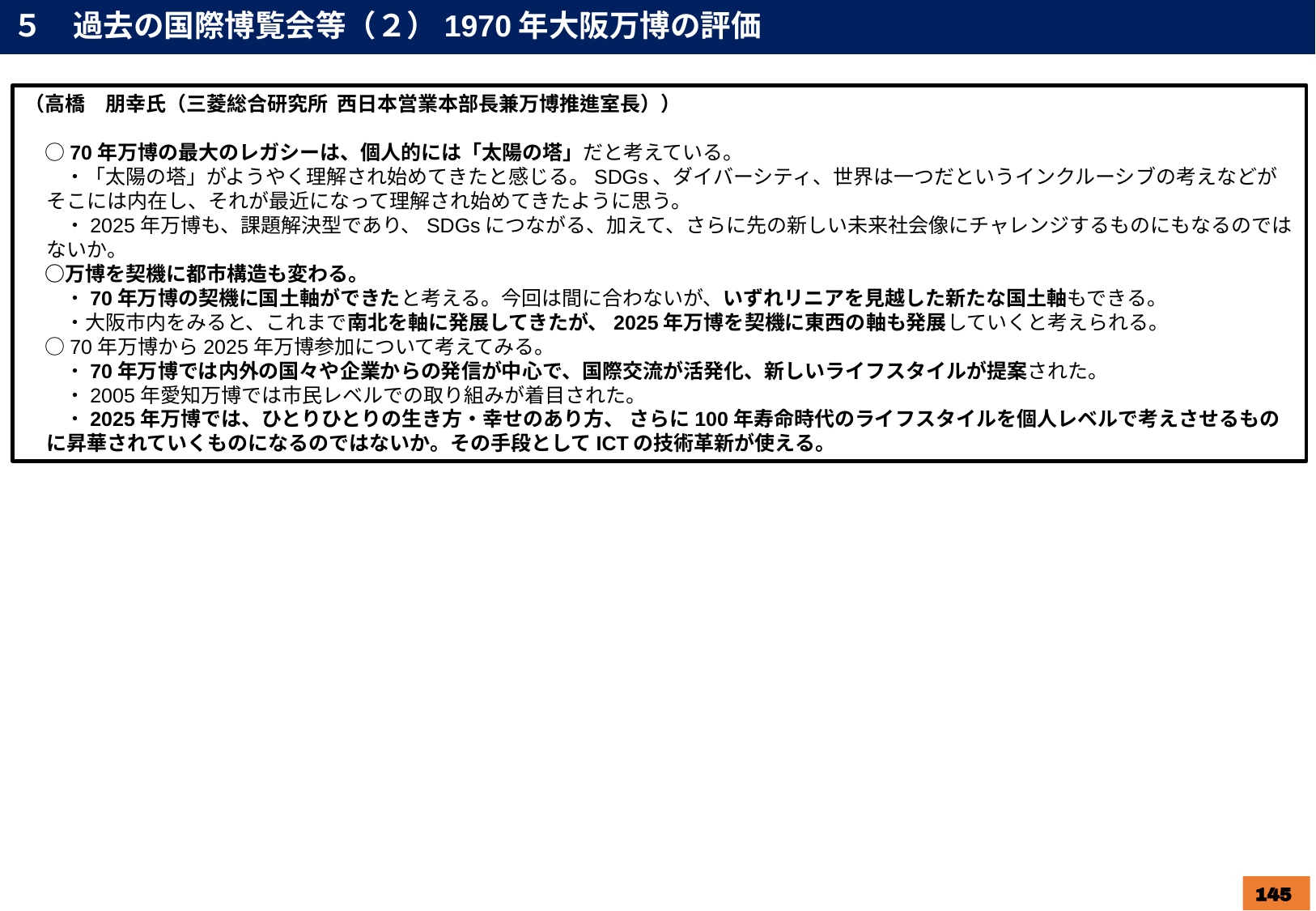

５　過去の国際博覧会等（２）1970年大阪万博の評価
（高橋　朋幸氏（三菱総合研究所  西日本営業本部長兼万博推進室長））

　○70年万博の最大のレガシーは、個人的には「太陽の塔」だと考えている。
　　・「太陽の塔」がようやく理解され始めてきたと感じる。SDGs、ダイバーシティ、世界は一つだというインクルーシブの考えなどがそこには内在し、それが最近になって理解され始めてきたように思う。
　　・2025年万博も、課題解決型であり、SDGsにつながる、加えて、さらに先の新しい未来社会像にチャレンジするものにもなるのではないか。
　○万博を契機に都市構造も変わる。
　　・70年万博の契機に国土軸ができたと考える。今回は間に合わないが、いずれリニアを見越した新たな国土軸もできる。
　　・大阪市内をみると、これまで南北を軸に発展してきたが、2025年万博を契機に東西の軸も発展していくと考えられる。
　○70年万博から2025年万博参加について考えてみる。
　　・70年万博では内外の国々や企業からの発信が中心で、国際交流が活発化、新しいライフスタイルが提案された。
　　・2005年愛知万博では市民レベルでの取り組みが着目された。
　　・2025年万博では、ひとりひとりの生き方・幸せのあり方、 さらに100年寿命時代のライフスタイルを個人レベルで考えさせるものに昇華されていくものになるのではないか。その手段としてICTの技術革新が使える。
145